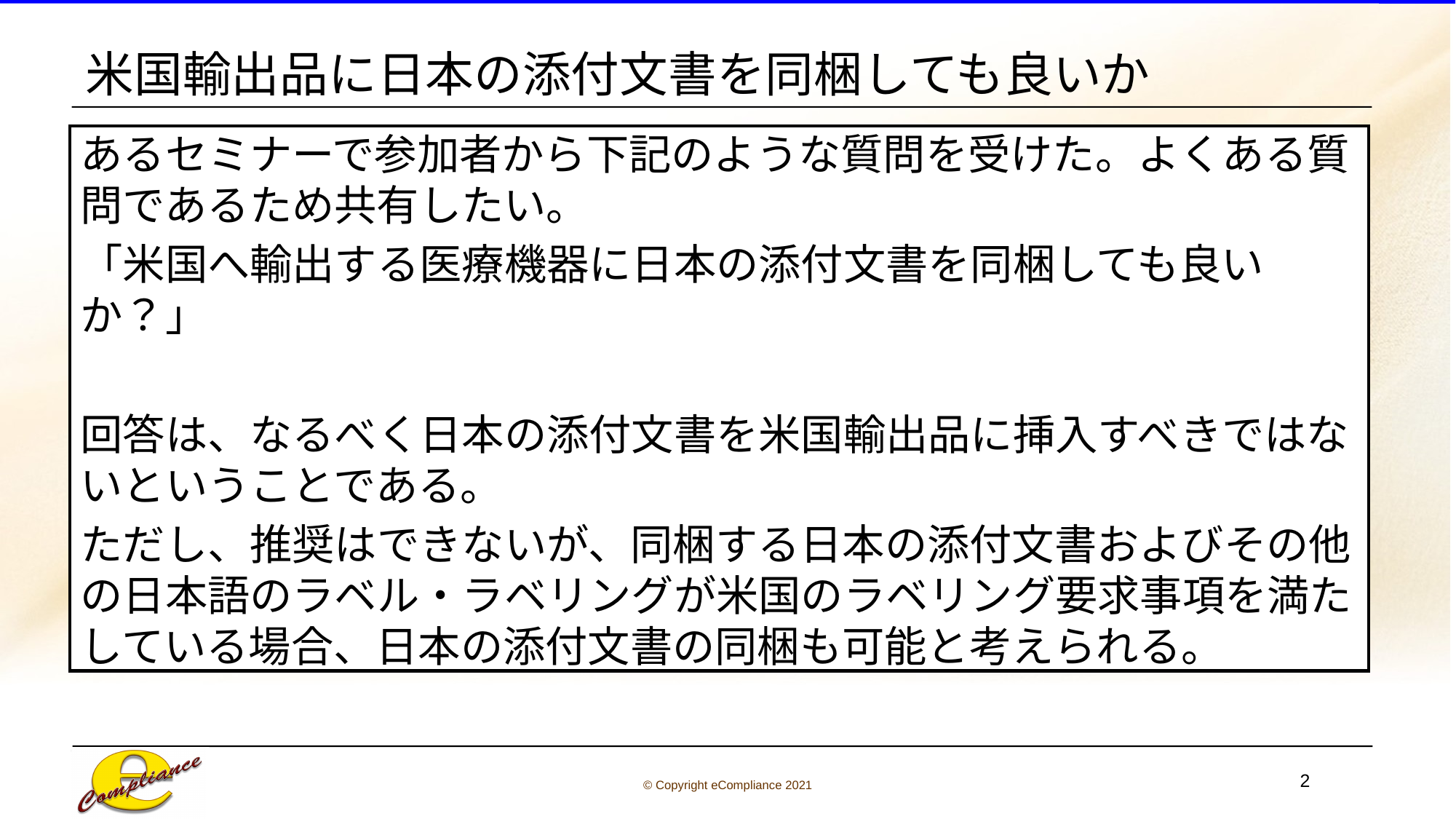

# 米国輸出品に日本の添付文書を同梱しても良いか
あるセミナーで参加者から下記のような質問を受けた。よくある質問であるため共有したい。
「米国へ輸出する医療機器に日本の添付文書を同梱しても良いか？」

回答は、なるべく日本の添付文書を米国輸出品に挿入すべきではないということである。
ただし、推奨はできないが、同梱する日本の添付文書およびその他の日本語のラベル・ラベリングが米国のラベリング要求事項を満たしている場合、日本の添付文書の同梱も可能と考えられる。